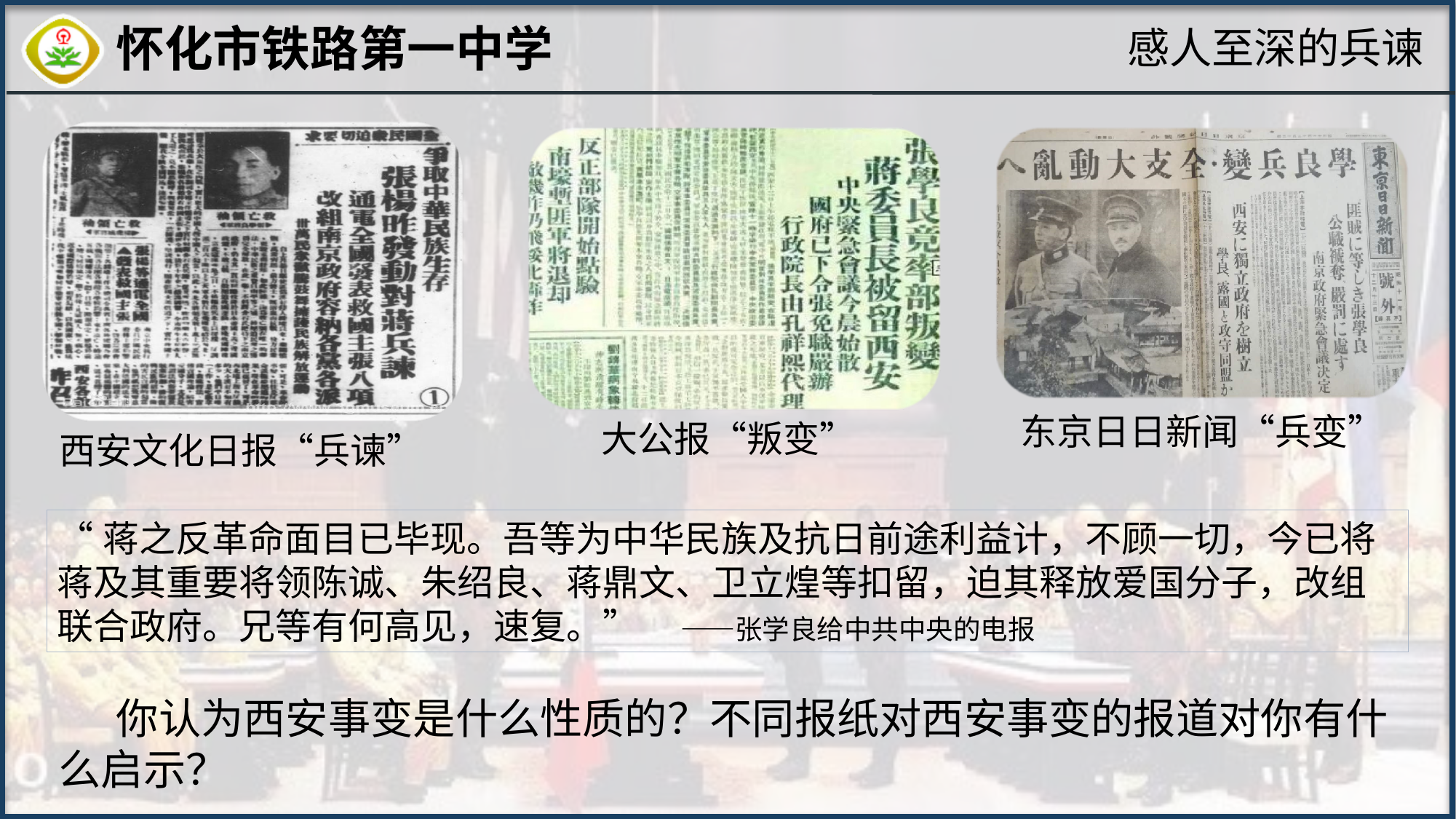

感人至深的兵谏

东京日日新闻“兵变”
大公报“叛变”
西安文化日报“兵谏”
“蒋之反革命面目已毕现。吾等为中华民族及抗日前途利益计，不顾一切，今已将蒋及其重要将领陈诚、朱绍良、蒋鼎文、卫立煌等扣留，迫其释放爱国分子，改组联合政府。兄等有何高见，速复。”     ——张学良给中共中央的电报
     你认为西安事变是什么性质的？不同报纸对西安事变的报道对你有什么启示？